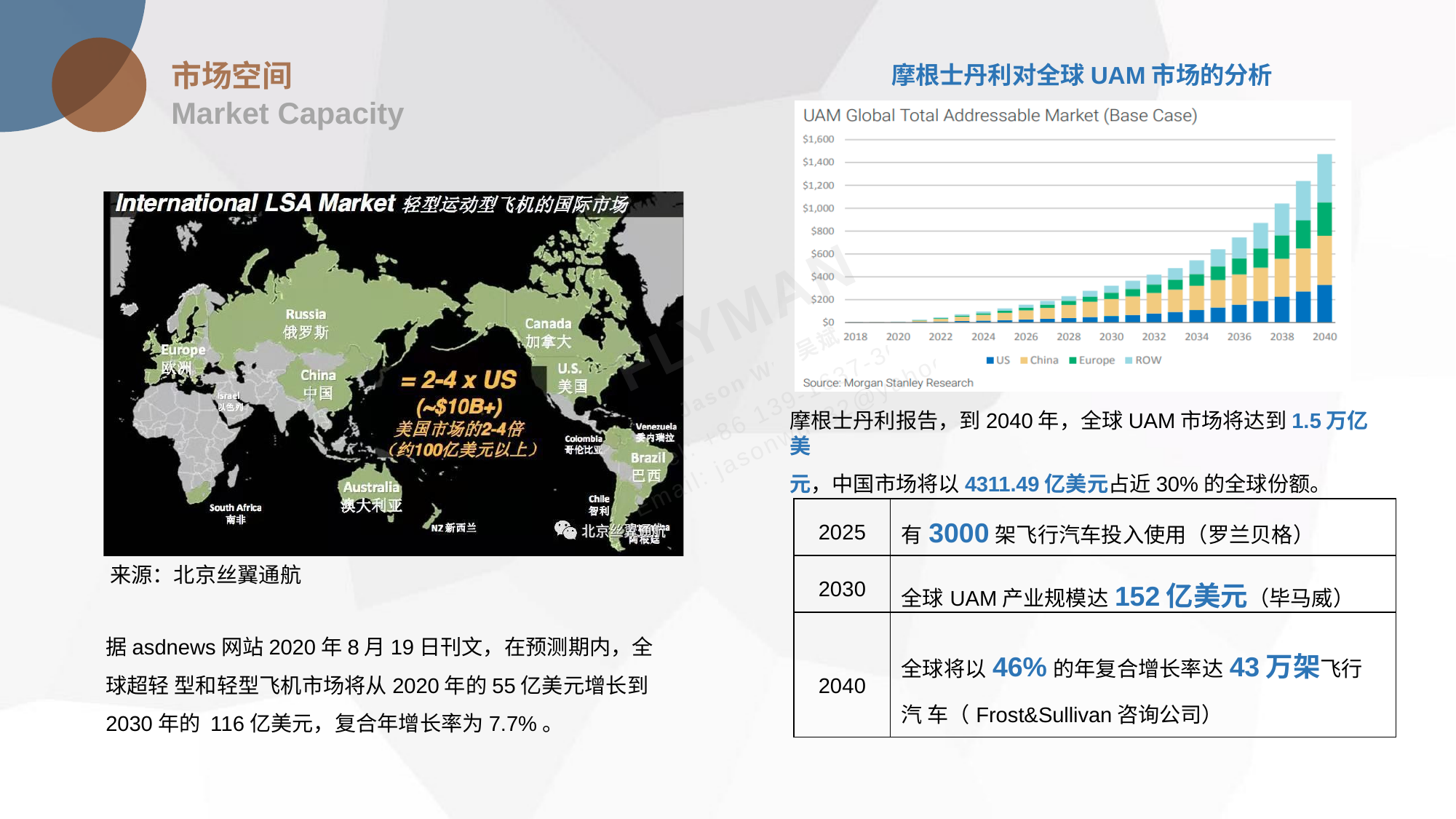

# 市场空间
Market Capacity
摩根士丹利对全球UAM市场的分析

           FLYMAN
             Jason Wu 吴斌
Tel: +86 139-1637-3646
Email: jasonwu332@yahoo.ca
摩根士丹利报告，到2040年，全球UAM市场将达到1.5万亿美
元，中国市场将以4311.49亿美元占近30%的全球份额。
| 2025 | 有3000架飞行汽车投入使用（罗兰贝格） |
| --- | --- |
| 2030 | 全球UAM产业规模达152亿美元（毕马威） |
| 2040 | 全球将以46%的年复合增长率达43万架飞行汽 车（Frost&Sullivan咨询公司） |
来源：北京丝翼通航

据asdnews网站2020年8月19日刊文，在预测期内，全球超轻 型和轻型飞机市场将从2020年的55亿美元增长到2030年的 116亿美元，复合年增长率为7.7%。